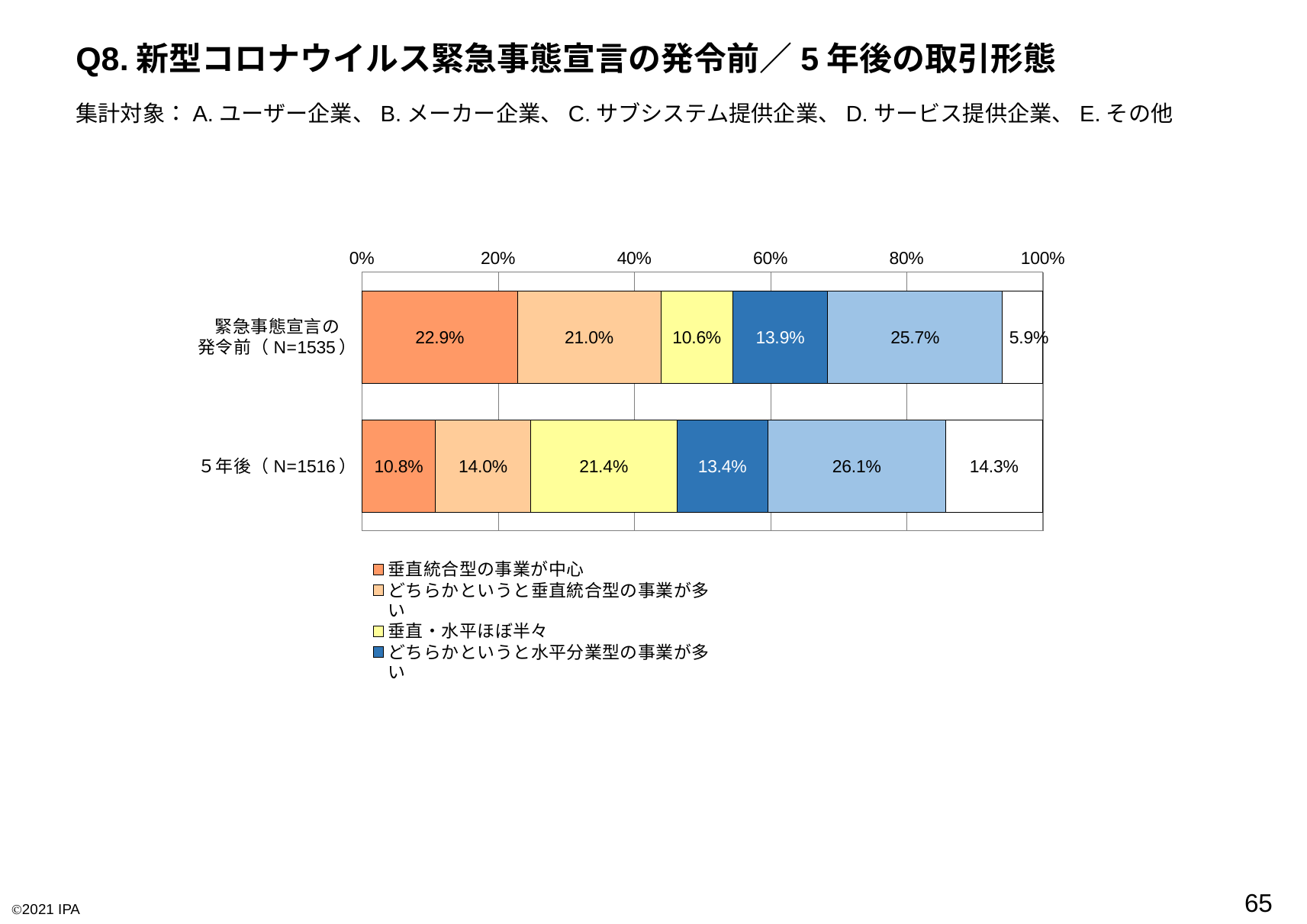

Q8.新型コロナウイルス緊急事態宣言の発令前／5年後の取引形態
集計対象：A.ユーザー企業、B.メーカー企業、C.サブシステム提供企業、D.サービス提供企業、E.その他

### Chart

| Category | 垂直統合型の事業が中心 | どちらかというと垂直統合型の事業が多い | 垂直・水平ほぼ半々 | どちらかというと水平分業型の事業が多い | 水平分業型の事業が中心 | わからない |
|---|---|---|---|---|---|---|
| 緊急事態宣言の
発令前（N=1535） | 0.22866449511400652 | 0.21042345276872965 | 0.10553745928338762 | 0.13941368078175895 | 0.25667752442996744 | 0.05928338762214984 |
| ５年後（N=1516） | 0.10817941952506596 | 0.13984168865435356 | 0.21437994722955145 | 0.13390501319261214 | 0.2605540897097625 | 0.14313984168865435 |